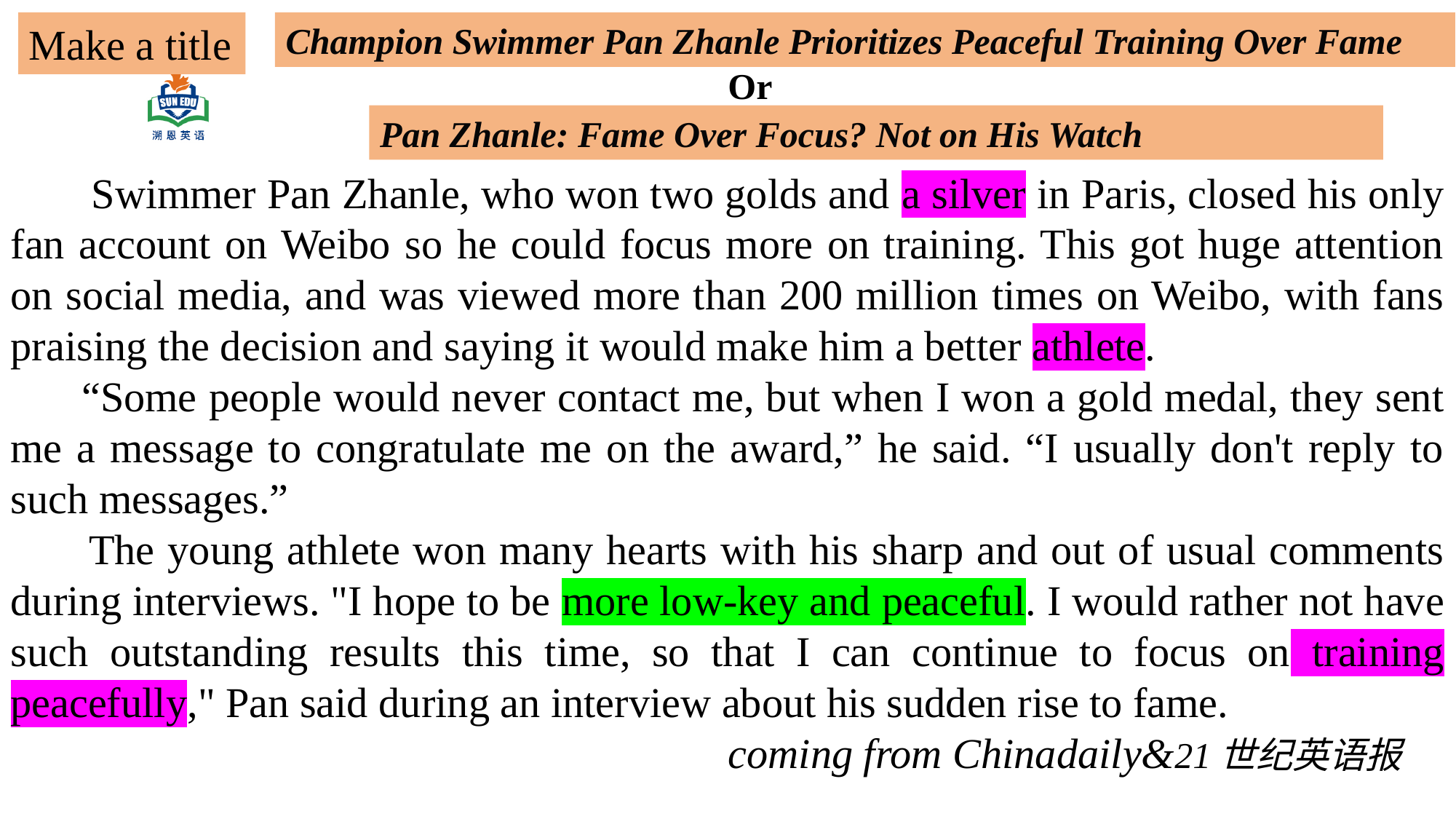

Make a title
Champion Swimmer Pan Zhanle Prioritizes Peaceful Training Over Fame
Or
Pan Zhanle: Fame Over Focus? Not on His Watch
           Swimmer Pan Zhanle, who won two golds and a silver in Paris, closed his only fan account on Weibo so he could focus more on training. This got huge attention on social media, and was viewed more than 200 million times on Weibo, with fans praising the decision and saying it would make him a better athlete.
      “Some people would never contact me, but when I won a gold medal, they sent me a message to congratulate me on the award,” he said. “I usually don't reply to such messages.”
      The young athlete won many hearts with his sharp and out of usual comments during interviews. "I hope to be more low-key and peaceful. I would rather not have such outstanding results this time, so that I can continue to focus on training peacefully," Pan said during an interview about his sudden rise to fame.
                                                                    coming from Chinadaily&21世纪英语报